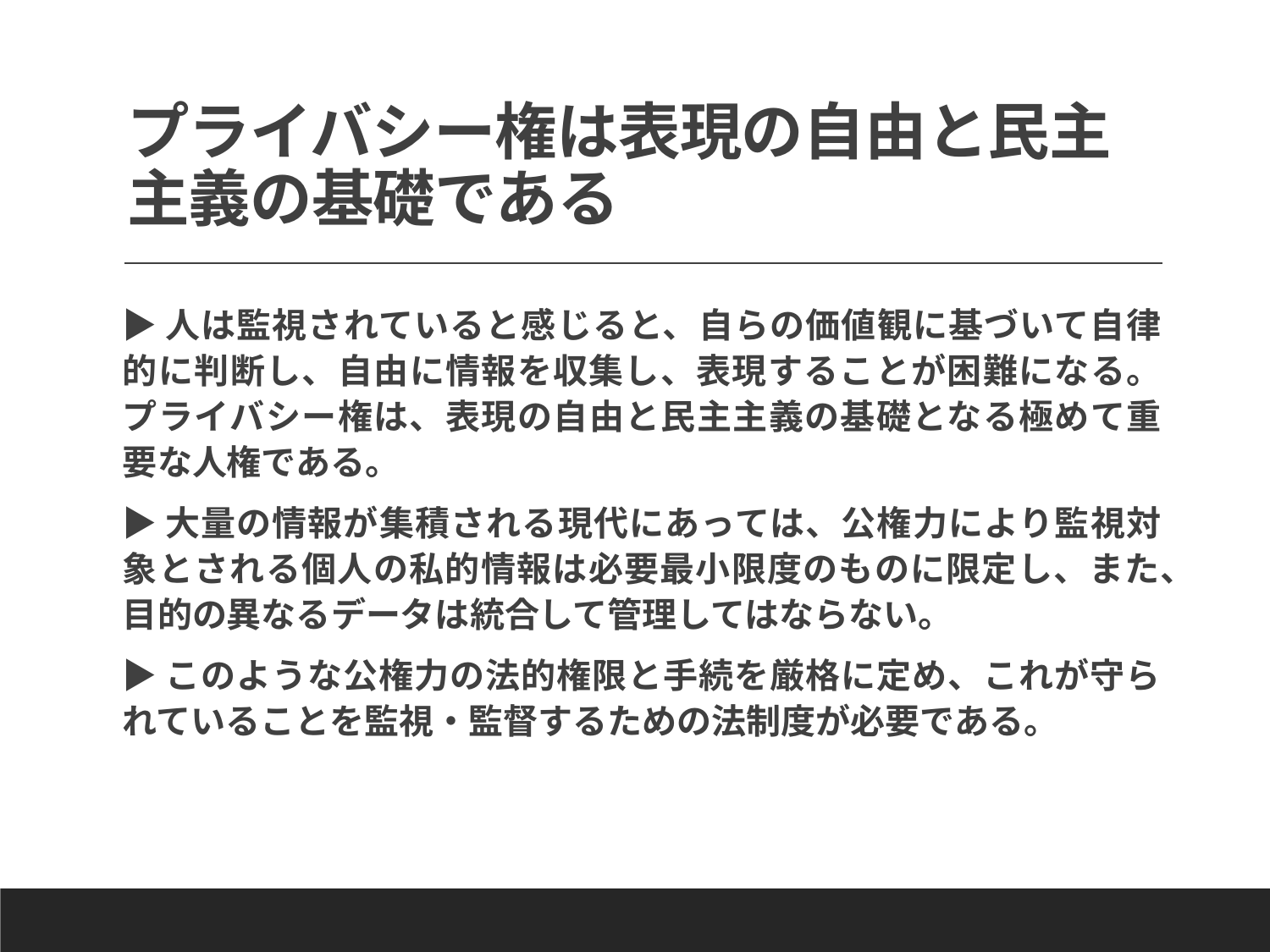

# プライバシー権は表現の自由と民主主義の基礎である
▶人は監視されていると感じると、自らの価値観に基づいて自律的に判断し、自由に情報を収集し、表現することが困難になる。プライバシー権は、表現の自由と民主主義の基礎となる極めて重要な人権である。
▶大量の情報が集積される現代にあっては、公権力により監視対象とされる個人の私的情報は必要最小限度のものに限定し、また、目的の異なるデータは統合して管理してはならない。
▶このような公権力の法的権限と手続を厳格に定め、これが守られていることを監視・監督するための法制度が必要である。